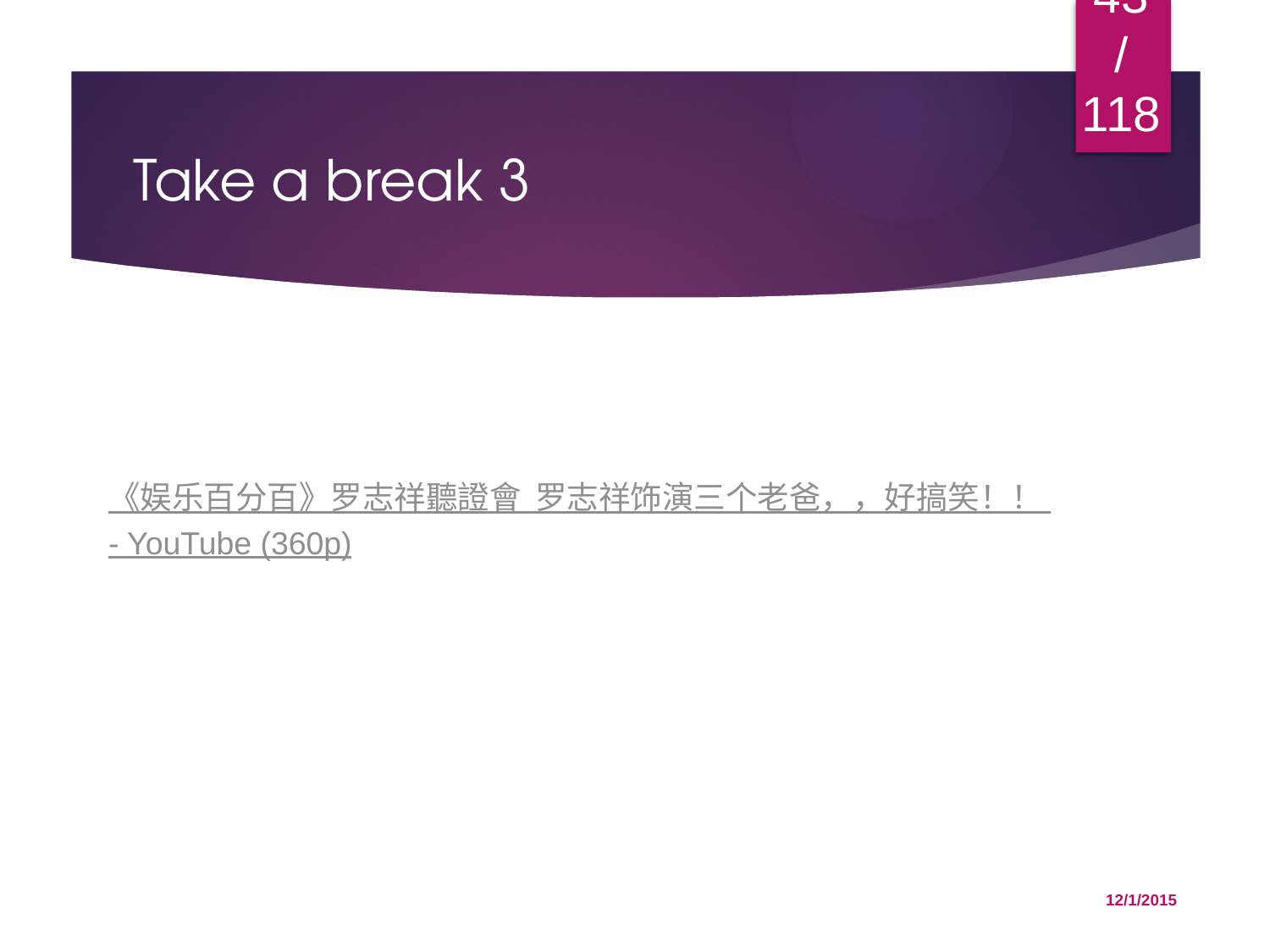

43/118
# Take a break 3
《娱乐百分百》罗志祥聽證會  罗志祥饰演三个老爸，，好搞笑！！ - YouTube (360p)
12/1/2015